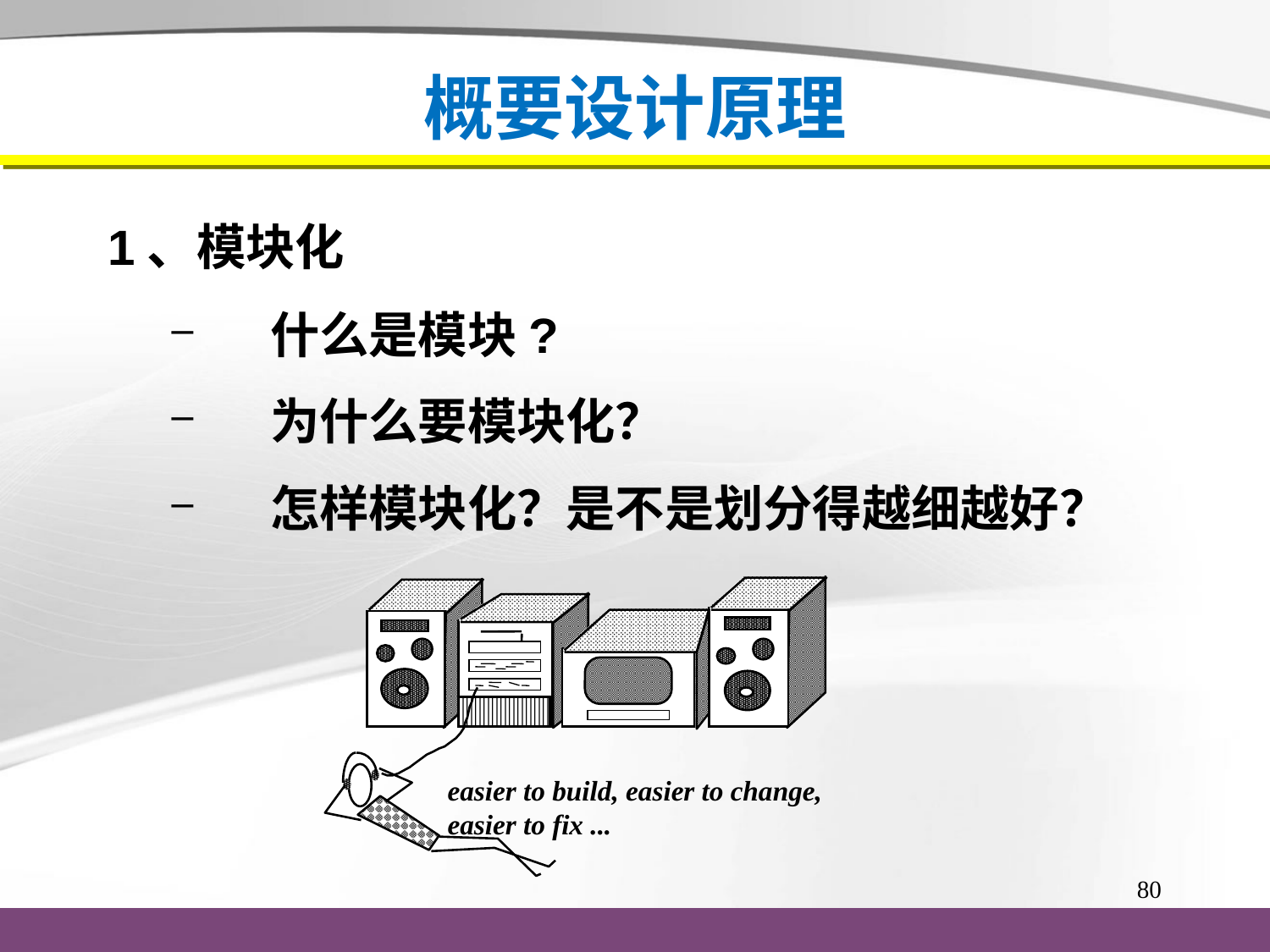

# 概要设计原理
1、模块化
什么是模块?
为什么要模块化？
怎样模块化？是不是划分得越细越好？

easier to build, easier to change, easier to fix ...

80